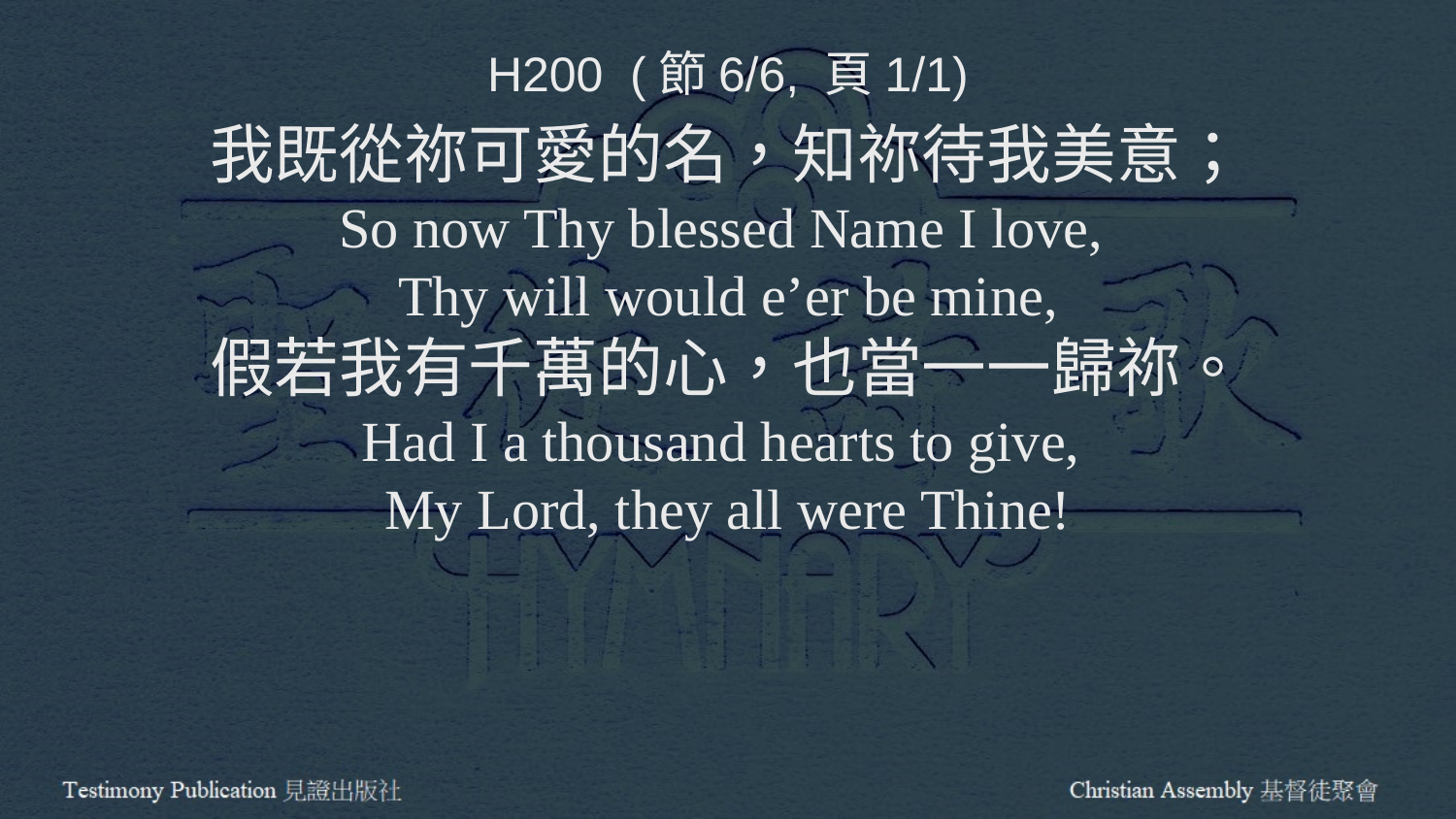

H200  (節6/6, 頁1/1)
我既從祢可愛的名，知祢待我美意；
So now Thy blessed Name I love,
Thy will would e’er be mine,
假若我有千萬的心，也當一一歸祢。
Had I a thousand hearts to give,
My Lord, they all were Thine!